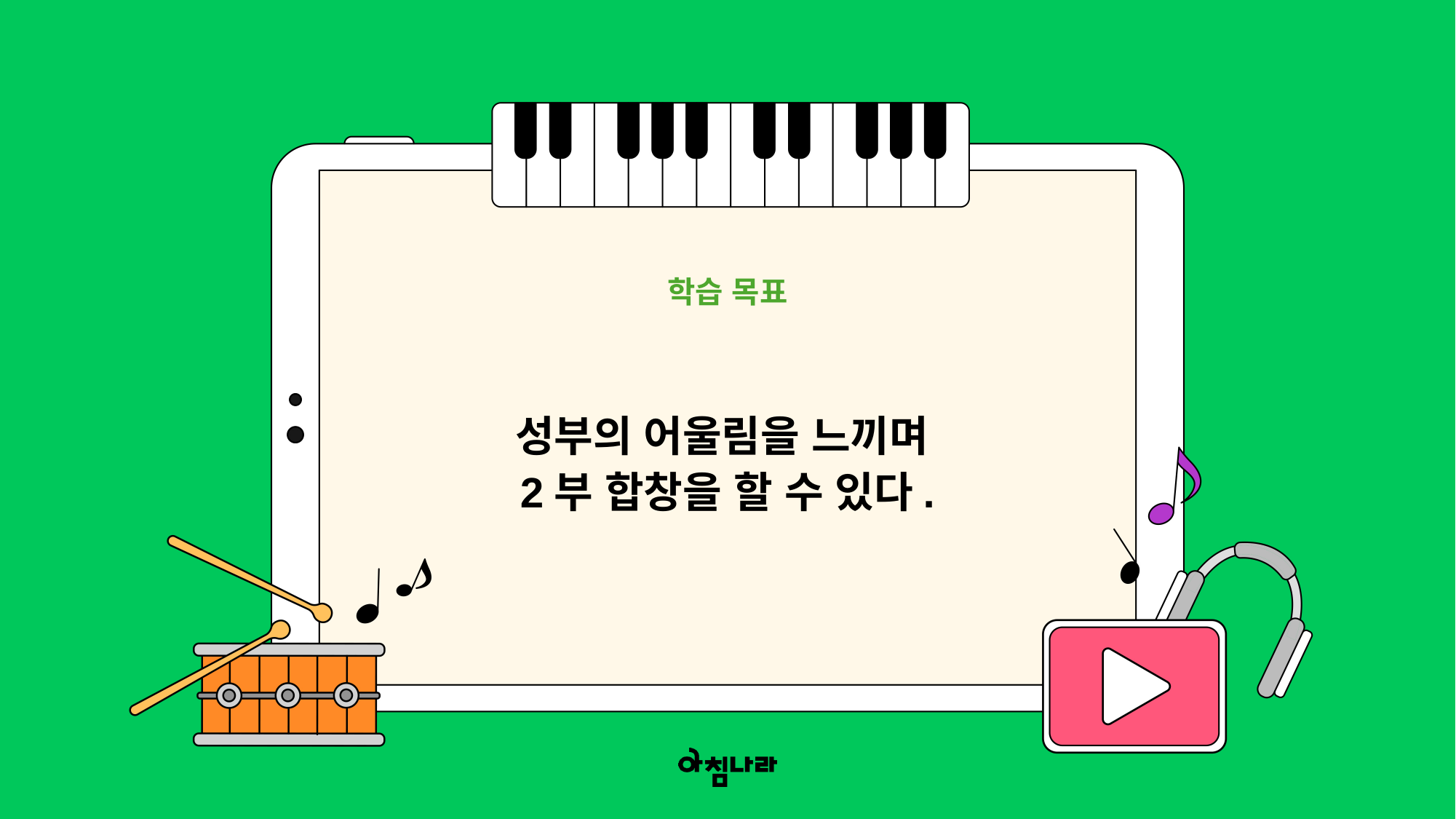

학습 목표
성부의 어울림을 느끼며
2부 합창을 할 수 있다.